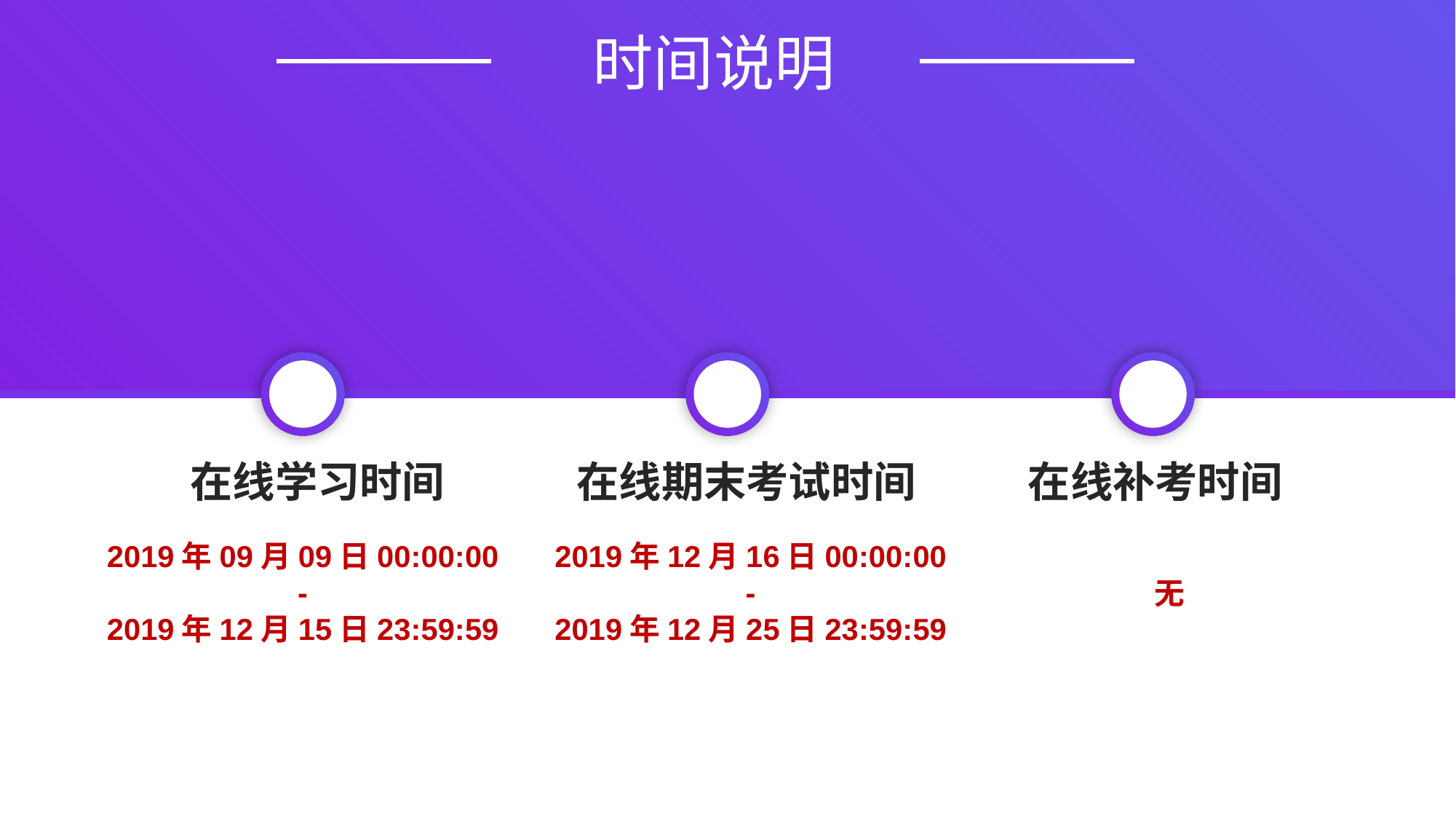

时间说明

在线学习时间
在线期末考试时间
在线补考时间
2019年09月09日00:00:00
-
2019年12月15日23:59:59
2019年12月16日00:00:00
-
2019年12月25日23:59:59
无